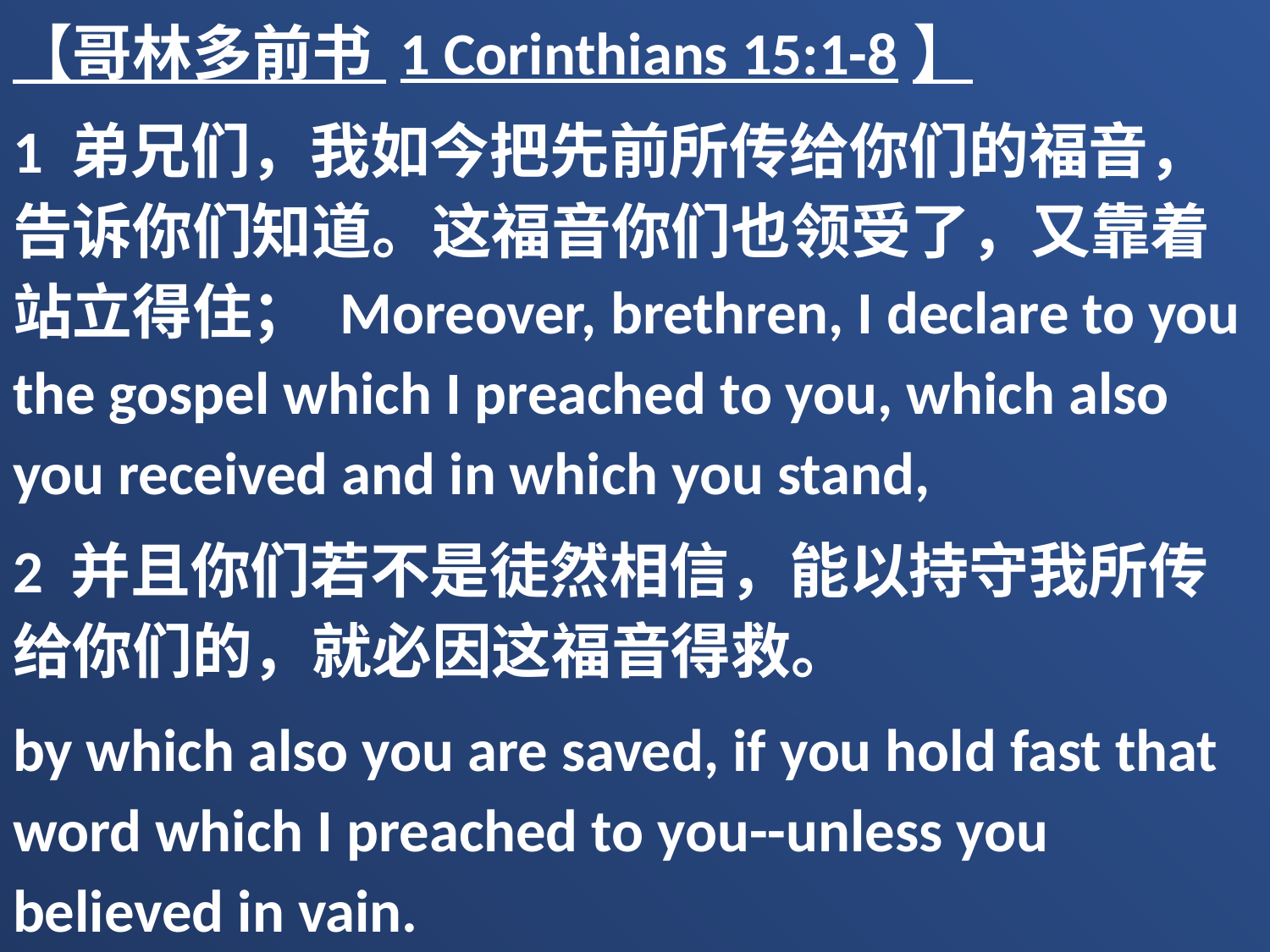

【哥林多前书 1 Corinthians 15:1-8】
1 弟兄们，我如今把先前所传给你们的福音，告诉你们知道。这福音你们也领受了，又靠着站立得住； Moreover, brethren, I declare to you the gospel which I preached to you, which also you received and in which you stand,
2 并且你们若不是徒然相信，能以持守我所传给你们的，就必因这福音得救。
by which also you are saved, if you hold fast that word which I preached to you--unless you believed in vain.